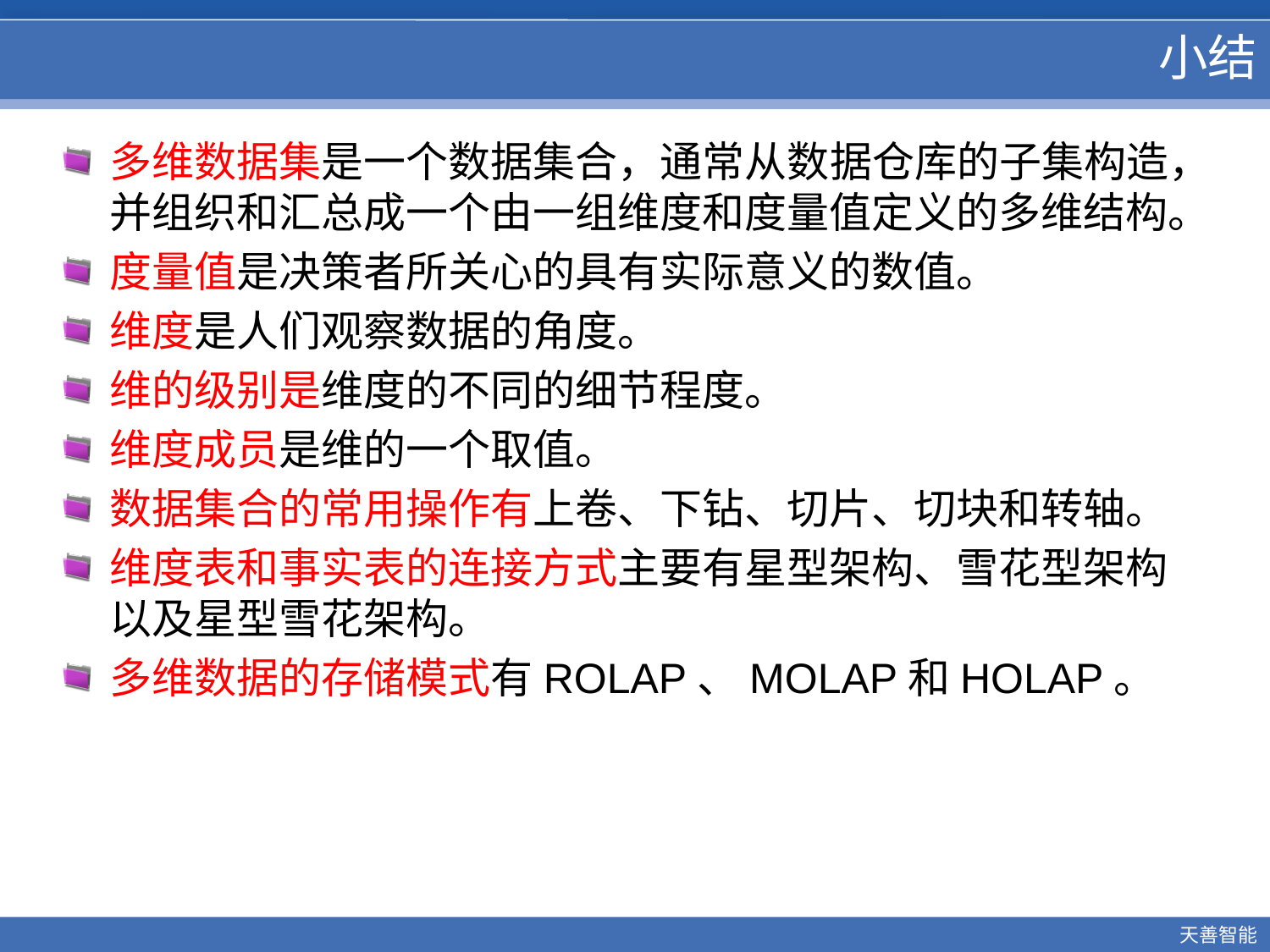

# 小结
多维数据集是一个数据集合，通常从数据仓库的子集构造，并组织和汇总成一个由一组维度和度量值定义的多维结构。
度量值是决策者所关心的具有实际意义的数值。
维度是人们观察数据的角度。
维的级别是维度的不同的细节程度。
维度成员是维的一个取值。
数据集合的常用操作有上卷、下钻、切片、切块和转轴。
维度表和事实表的连接方式主要有星型架构、雪花型架构以及星型雪花架构。
多维数据的存储模式有ROLAP、MOLAP和HOLAP。